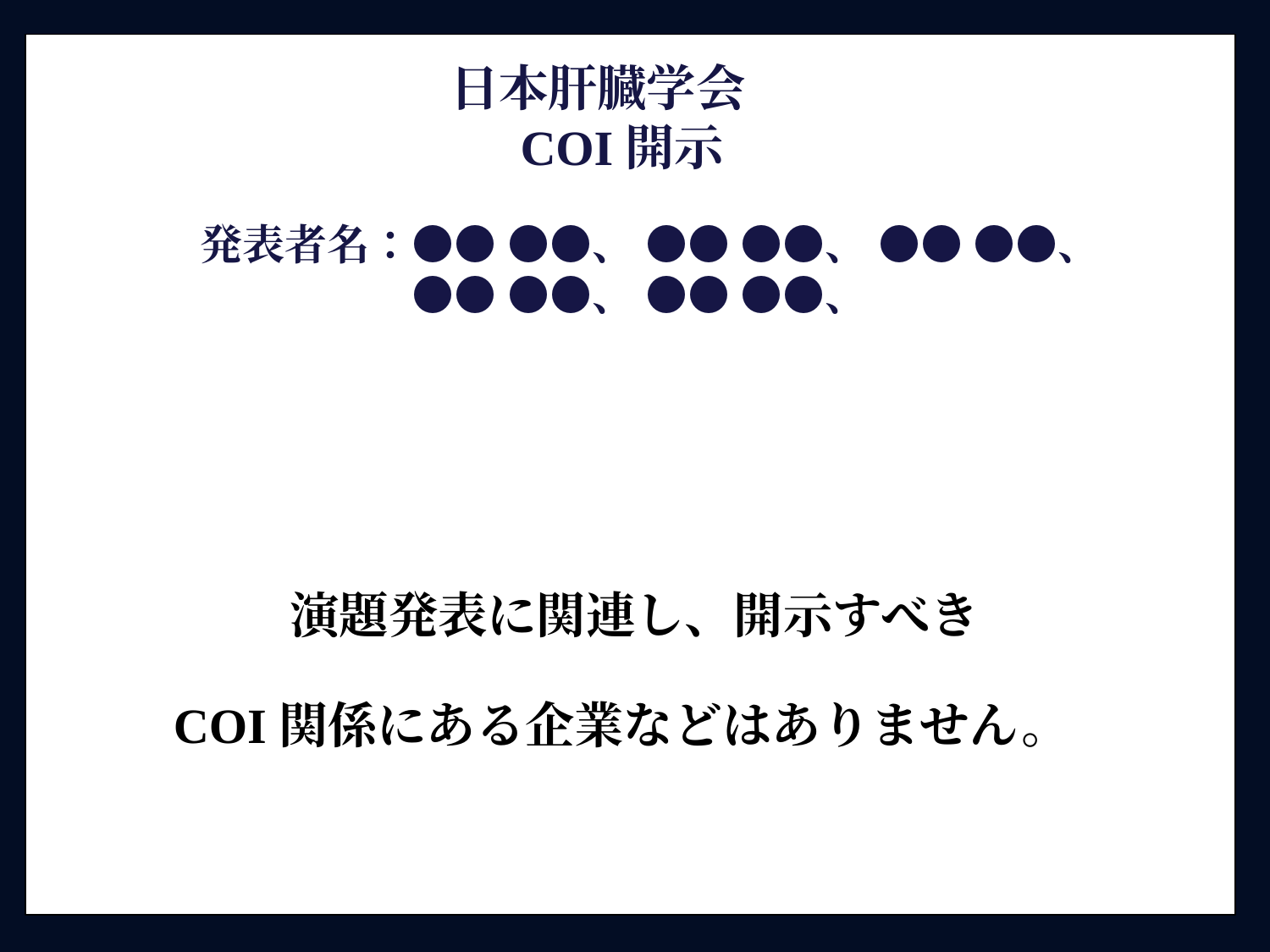

日本肝臓学会　
COI開示
発表者名：●● ●●、 ●● ●●、 ●● ●●、
	　　●● ●●、 ●● ●●、
演題発表に関連し、開示すべき
COI関係にある企業などはありません。